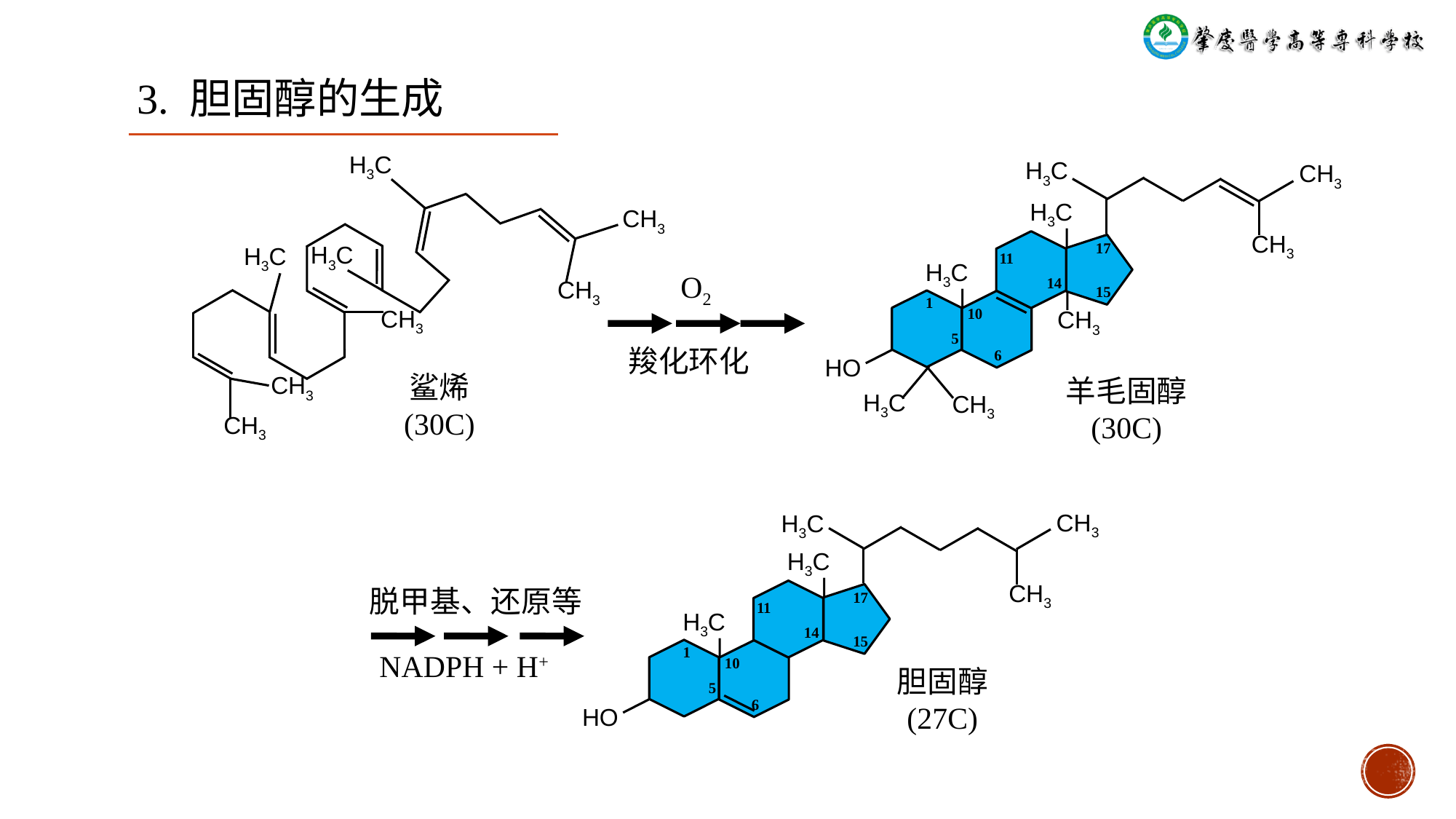

# 3. 胆固醇的生成
H3C
H3C
CH3
H3C
     ⅼ
CH3
17
CH3

11
H3C
H3C
H3C
     ⅼ
O2
14
15
CH3
 ⅼ
CH3
1

10
CH3
5

羧化环化
6
HO
鲨烯
(30C)
羊毛固醇
(30C)
CH3
H3C
CH3
CH3
CH3
H3C
H3C
     ⅼ
脱甲基、还原等
17
CH3

11
H3C
     ⅼ
14
15

1
NADPH + H+

10
胆固醇
(27C)
5
6
HO